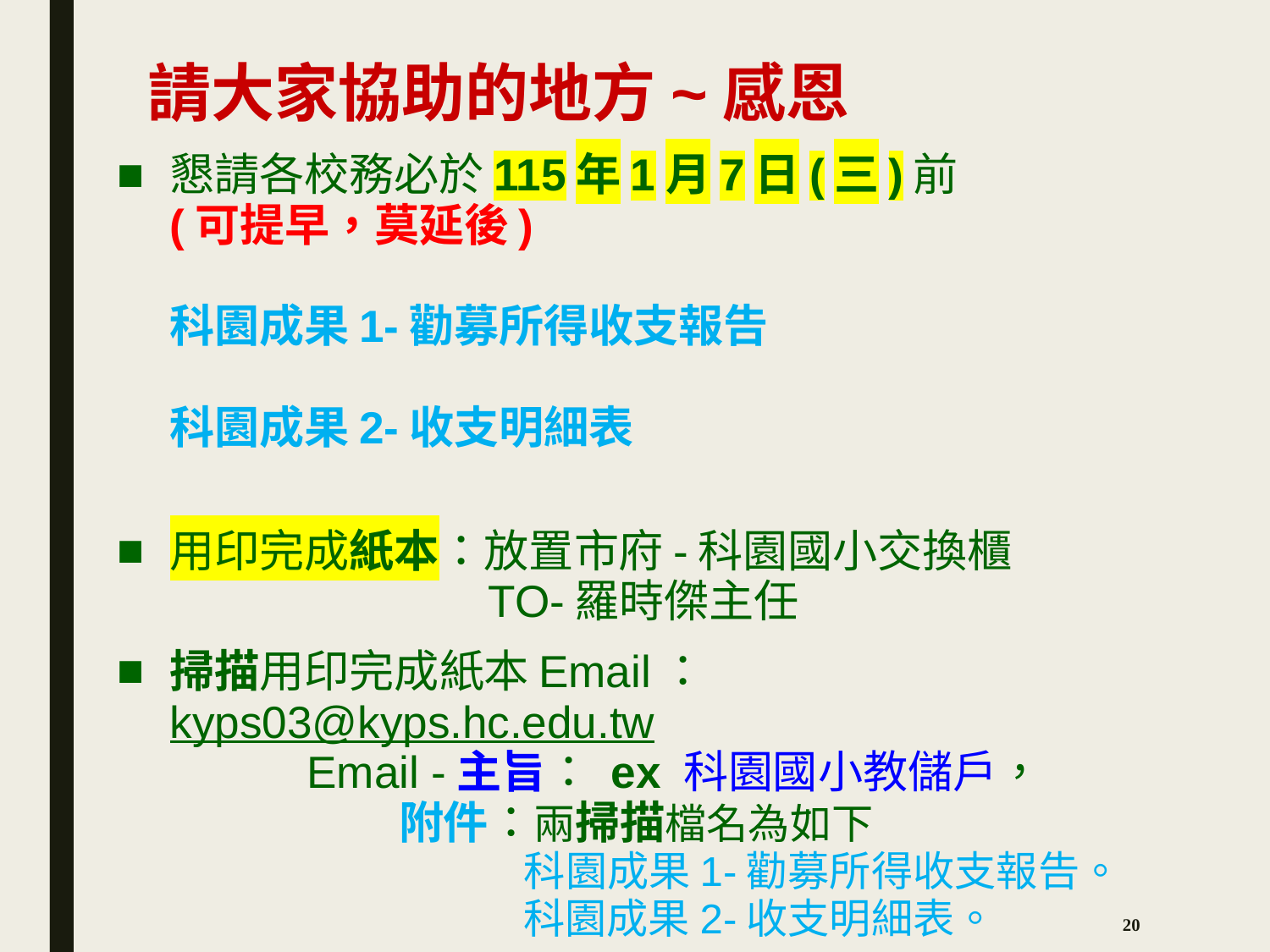

# 請大家協助的地方~感恩
懇請各校務必於115年1月7日(三)前
(可提早，莫延後)
科園成果1-勸募所得收支報告
科園成果2-收支明細表
用印完成紙本：放置市府-科園國小交換櫃
                               TO-羅時傑主任
掃描用印完成紙本Email：kyps03@kyps.hc.edu.tw
           Email -主旨： ex 科園國小教儲戶，
                       附件：兩掃描檔名為如下
                                      科園成果1-勸募所得收支報告。
                                      科園成果2-收支明細表。
20